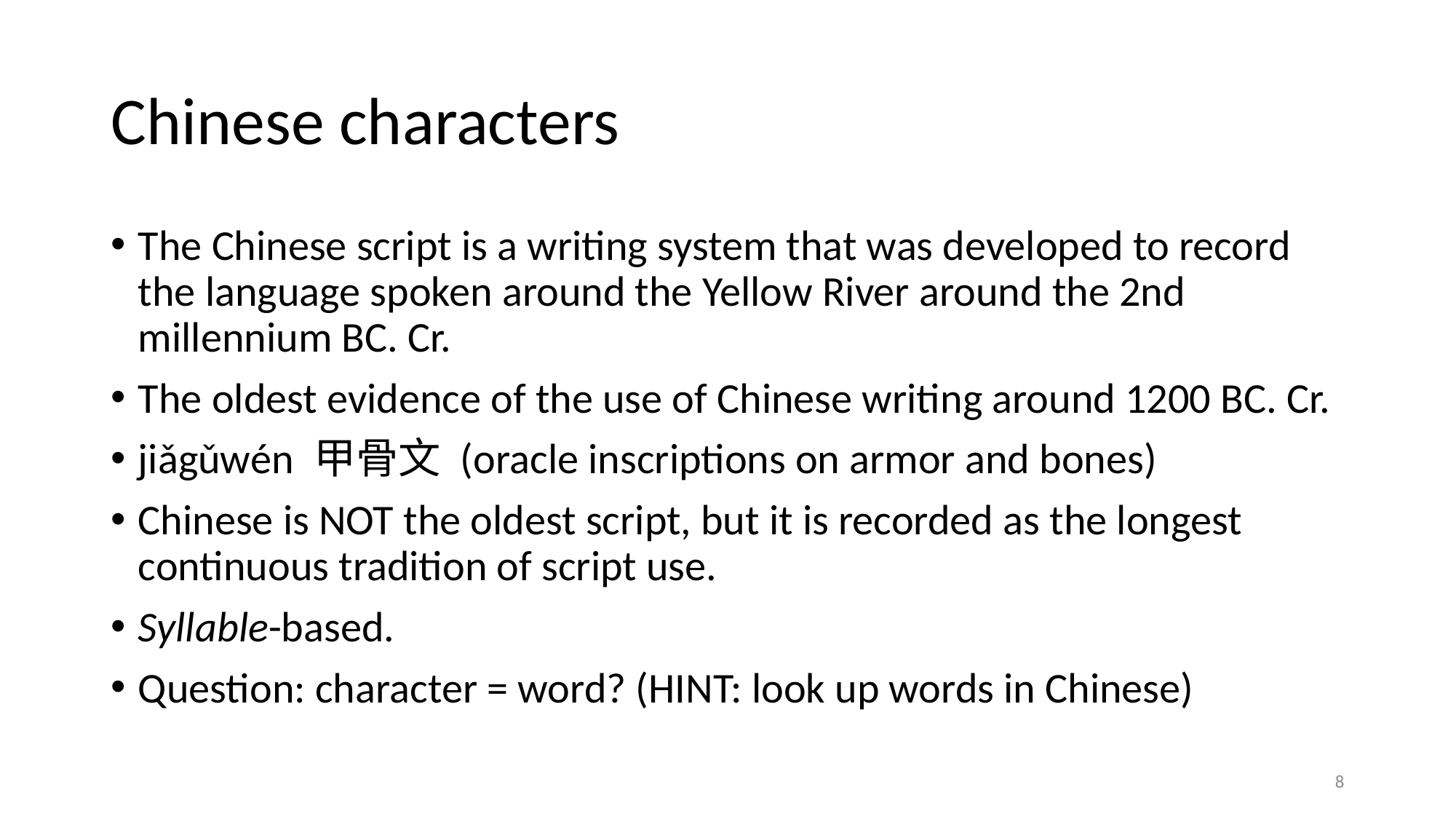

# Chinese characters
The Chinese script is a writing system that was developed to record the language spoken around the Yellow River around the 2nd millennium BC. Cr.
The oldest evidence of the use of Chinese writing around 1200 BC. Cr.
jiǎgǔwén 甲骨文 (oracle inscriptions on armor and bones)
Chinese is NOT the oldest script, but it is recorded as the longest continuous tradition of script use.
Syllable-based.
Question: character = word? (HINT: look up words in Chinese)

8